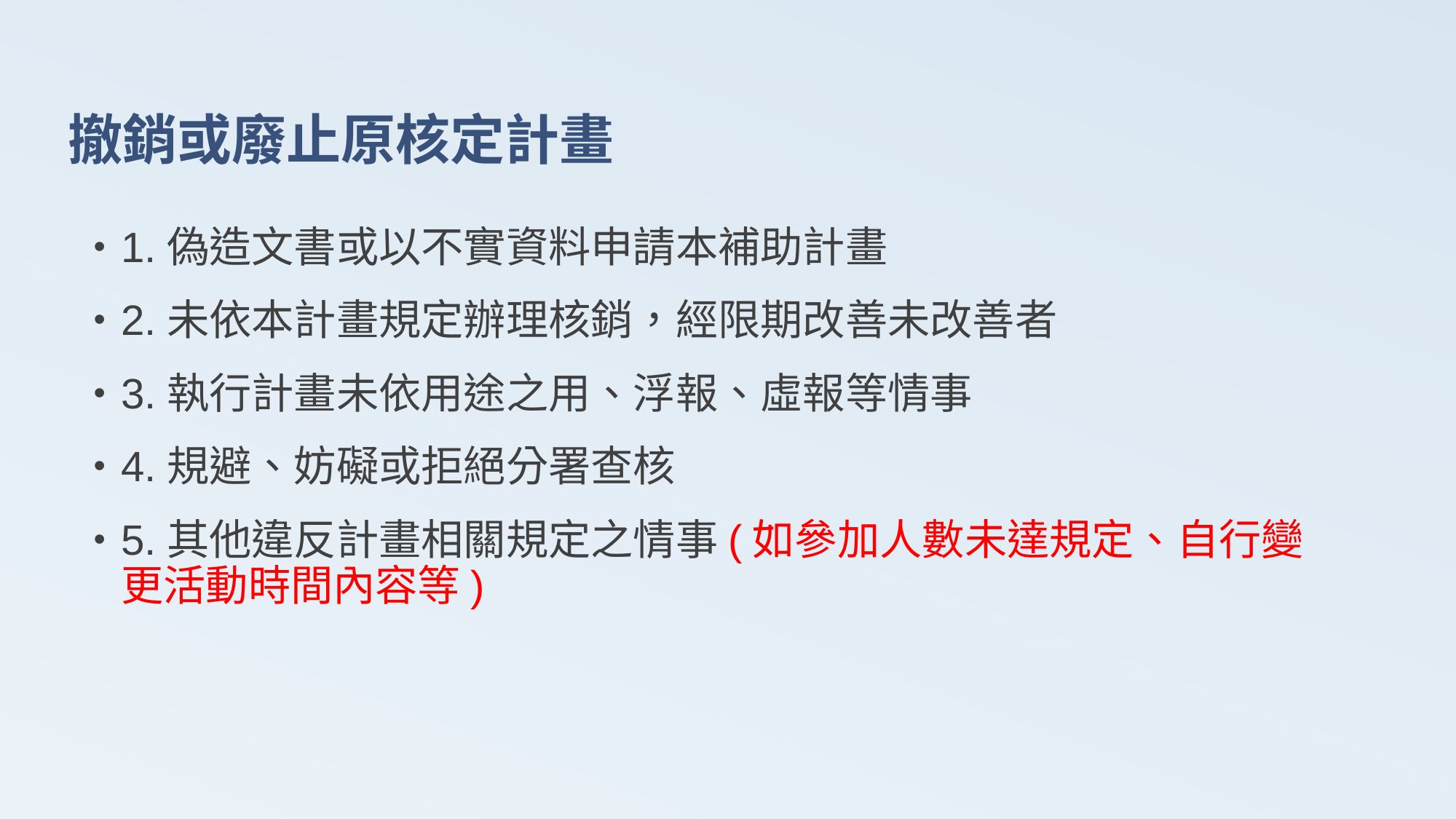

# 撤銷或廢止原核定計畫
1.偽造文書或以不實資料申請本補助計畫
2.未依本計畫規定辦理核銷，經限期改善未改善者
3.執行計畫未依用途之用、浮報、虛報等情事
4.規避、妨礙或拒絕分署查核
5.其他違反計畫相關規定之情事(如參加人數未達規定、自行變更活動時間內容等)